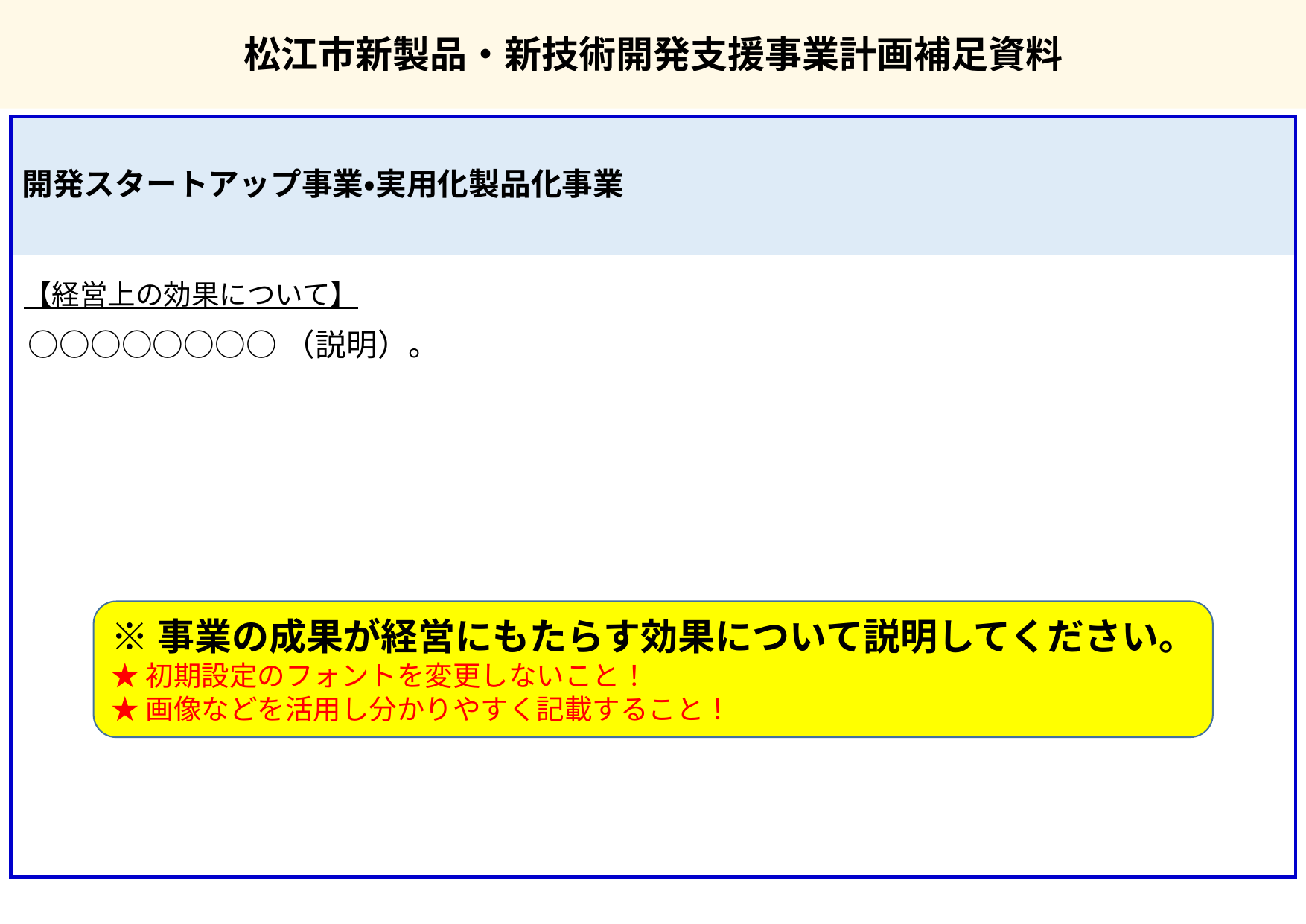

松江市新製品・新技術開発支援事業計画補足資料
開発スタートアップ事業・実用化製品化事業

【経営上の効果について】
○○○○○○○○（説明）。
※事業の成果が経営にもたらす効果について説明してください。
★初期設定のフォントを変更しないこと！
★画像などを活用し分かりやすく記載すること！
6